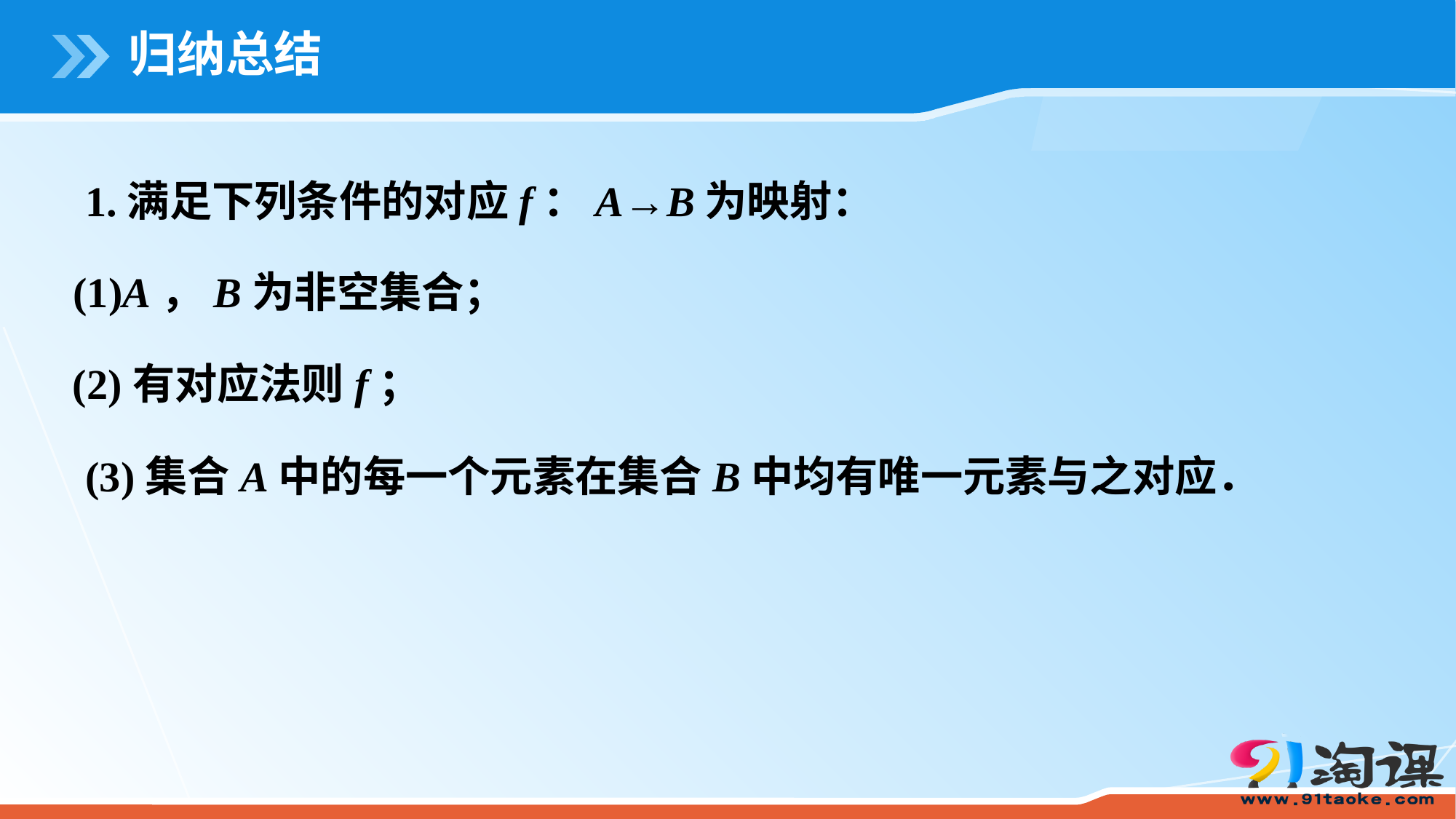

# 归纳总结
1.满足下列条件的对应f：A→B为映射：
(1)A，B为非空集合；
(2)有对应法则f；
(3)集合A中的每一个元素在集合B中均有唯一元素与之对应．